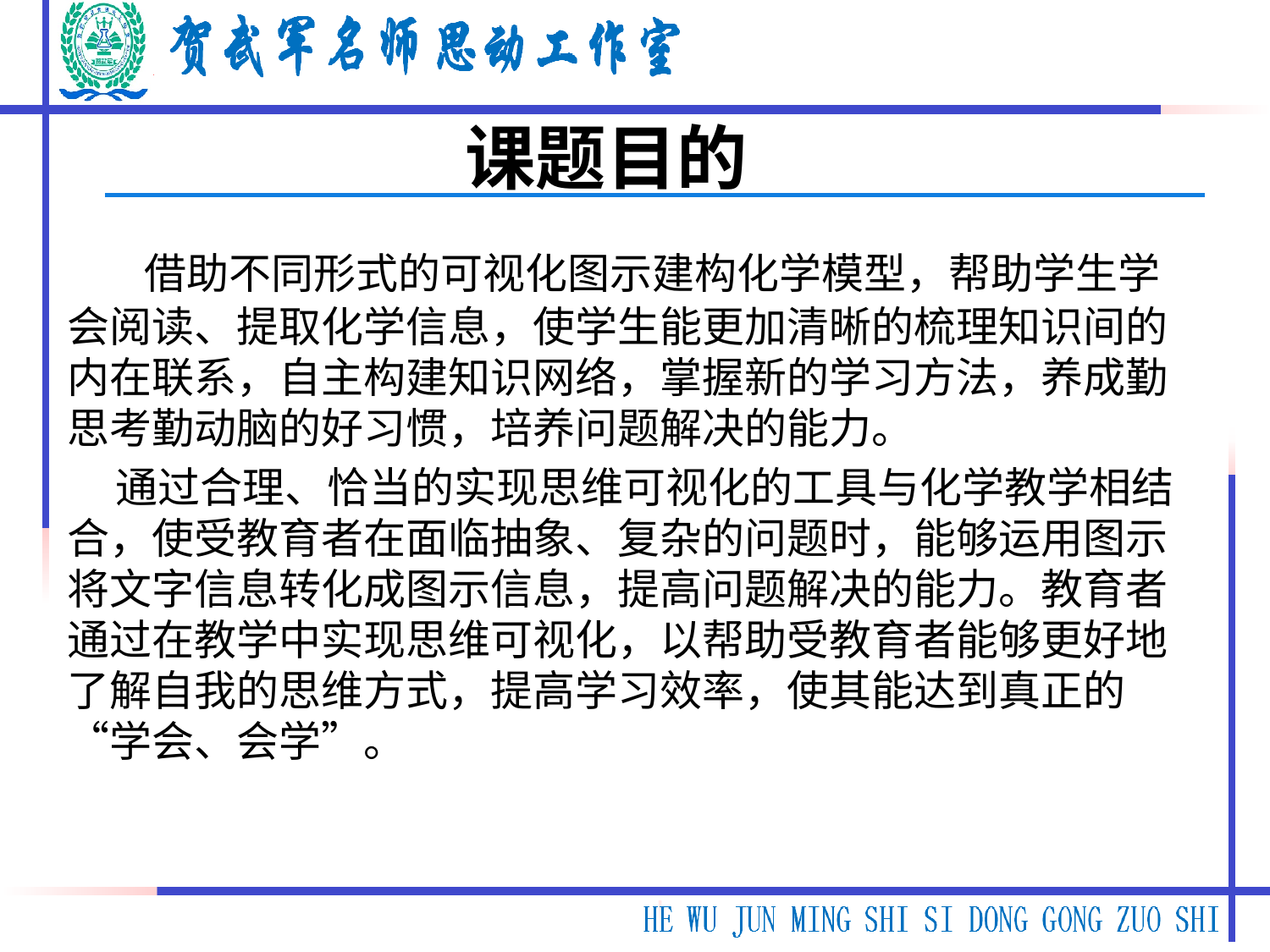

# 课题目的
     借助不同形式的可视化图示建构化学模型，帮助学生学会阅读、提取化学信息，使学生能更加清晰的梳理知识间的内在联系，自主构建知识网络，掌握新的学习方法，养成勤思考勤动脑的好习惯，培养问题解决的能力。
    通过合理、恰当的实现思维可视化的工具与化学教学相结合，使受教育者在面临抽象、复杂的问题时，能够运用图示将文字信息转化成图示信息，提高问题解决的能力。教育者通过在教学中实现思维可视化，以帮助受教育者能够更好地了解自我的思维方式，提高学习效率，使其能达到真正的“学会、会学”。